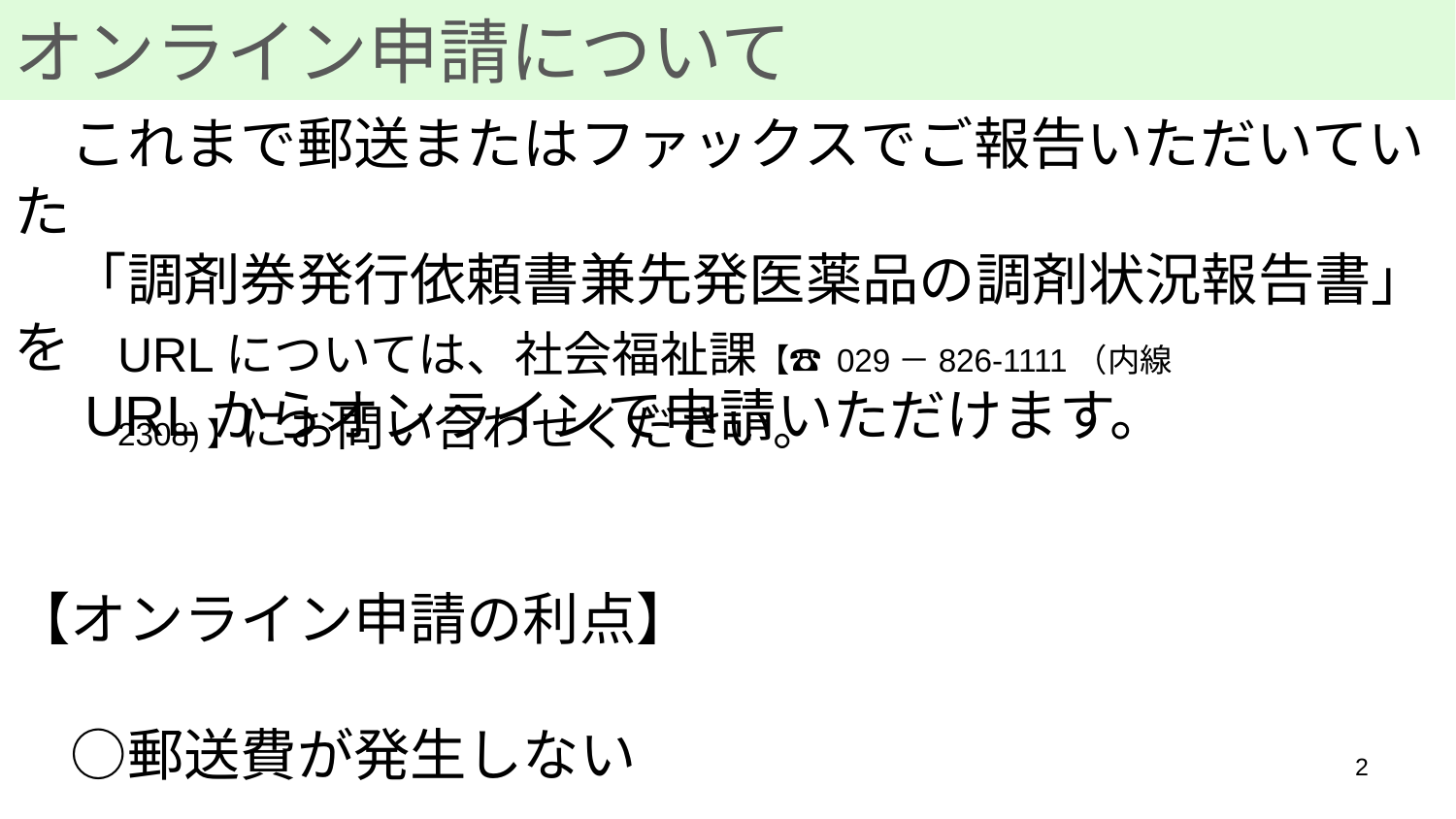

オンライン申請について
　これまで郵送またはファックスでご報告いただいていた
　「調剤券発行依頼書兼先発医薬品の調剤状況報告書」を
　URLからオンラインで申請いただけます。

【オンライン申請の利点】

　○郵送費が発生しない

　○ファックスやメールのような送り間違えがない

URLについては、社会福祉課【☎ 029－826-1111（内線2308)】にお問い合わせください。
2